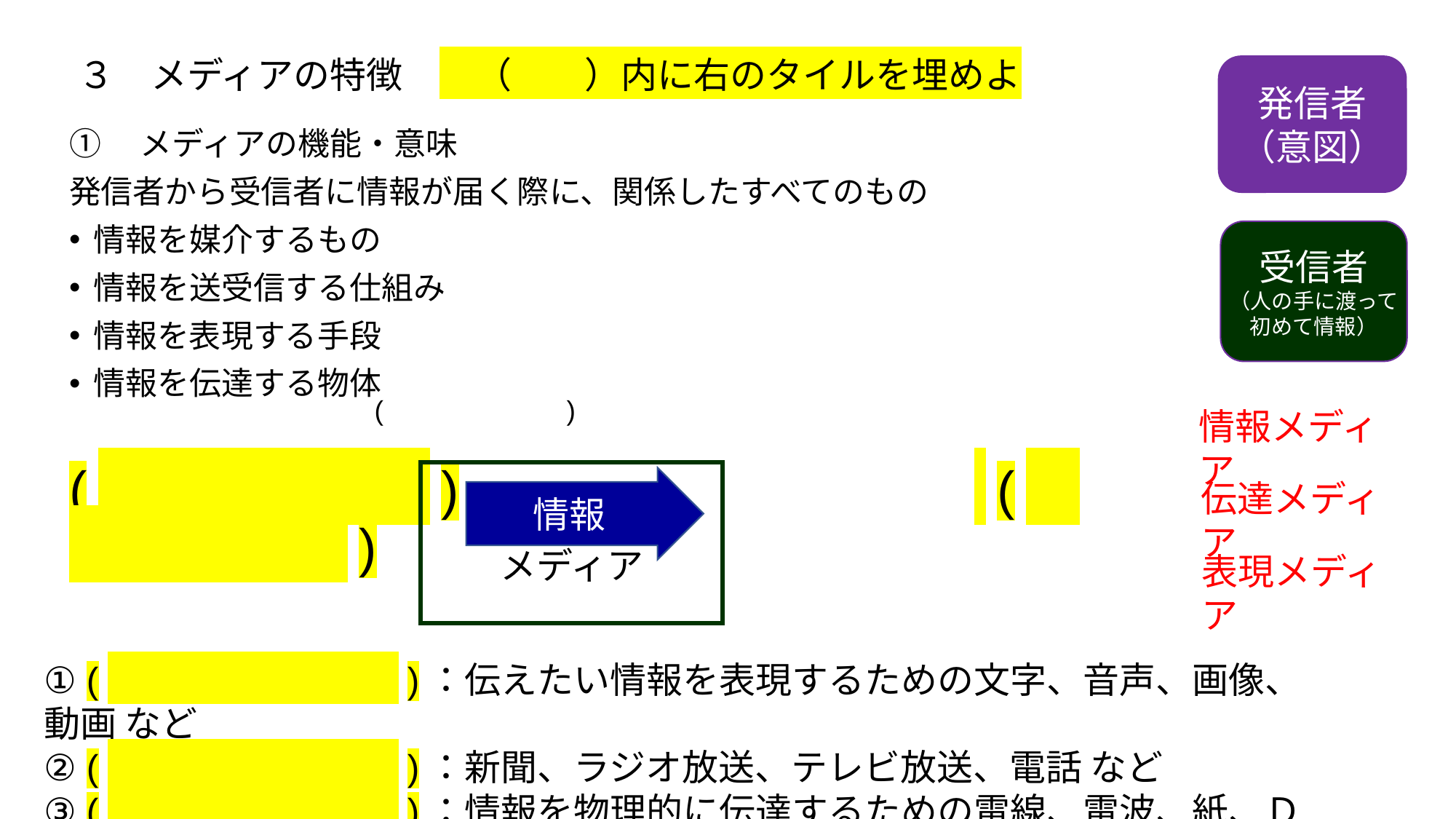

# ３　メディアの特徴　　（　　）内に右のタイルを埋めよ
発信者
（意図）
①　メディアの機能・意味
発信者から受信者に情報が届く際に、関係したすべてのもの
情報を媒介するもの
情報を送受信する仕組み
情報を表現する手段
情報を伝達する物体

(　　　　　　 )　　　　　　  　　　 (　　　　　　 )

受信者
（人の手に渡って初めて情報）
(　　　　　　 )
情報メディア

メディア
情報
伝達メディア
表現メディア
① (　　　　　　　　)：伝えたい情報を表現するための文字、音声、画像、動画 など
② (　　　　　　　　)：新聞、ラジオ放送、テレビ放送、電話 など
③ (　　　　　　　　)：情報を物理的に伝達するための電線、電波、紙、ＤＶＤ など